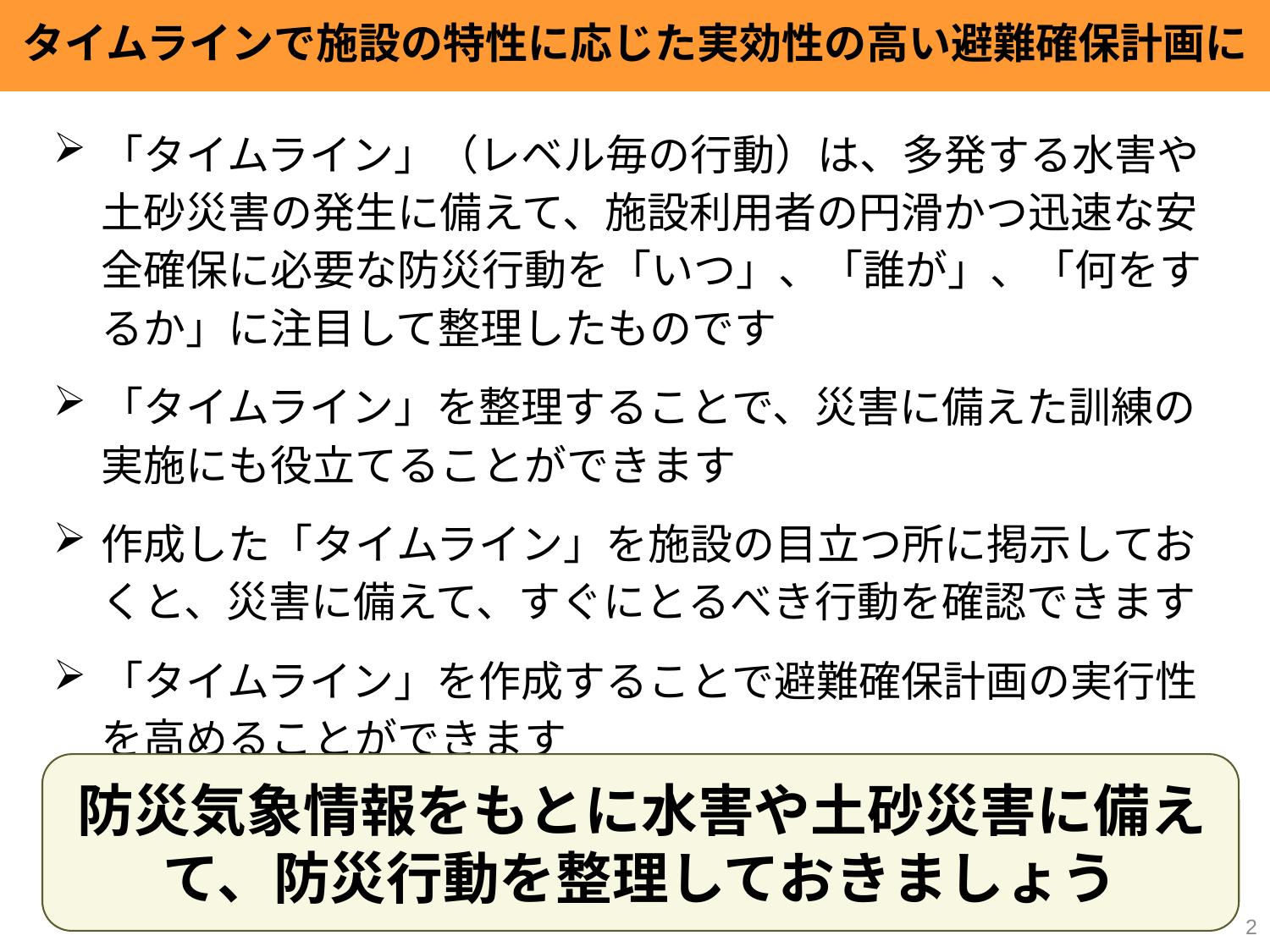

タイムラインで施設の特性に応じた実効性の高い避難確保計画に
「タイムライン」（レベル毎の行動）は、多発する水害や土砂災害の発生に備えて、施設利用者の円滑かつ迅速な安全確保に必要な防災行動を「いつ」、「誰が」、「何をするか」に注目して整理したものです
「タイムライン」を整理することで、災害に備えた訓練の実施にも役立てることができます
作成した「タイムライン」を施設の目立つ所に掲示しておくと、災害に備えて、すぐにとるべき行動を確認できます
「タイムライン」を作成することで避難確保計画の実行性を高めることができます
防災気象情報をもとに水害や土砂災害に備えて、防災行動を整理しておきましょう
2